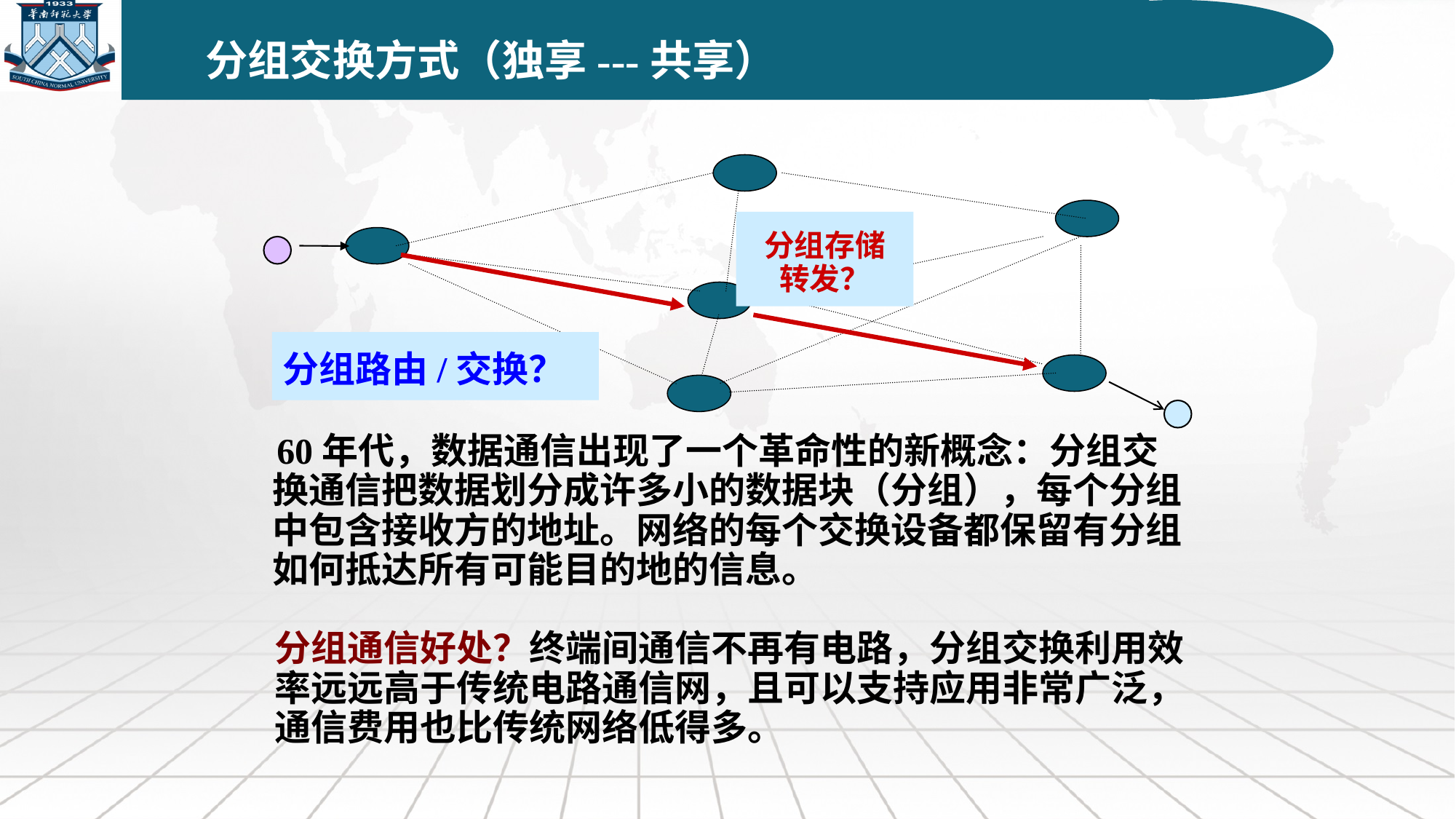

分组交换方式（独享---共享）

分组存储
转发？

分组路由/交换？

     60年代，数据通信出现了一个革命性的新概念：分组交换通信把数据划分成许多小的数据块（分组），每个分组中包含接收方的地址。网络的每个交换设备都保留有分组如何抵达所有可能目的地的信息。
分组通信好处？终端间通信不再有电路，分组交换利用效率远远高于传统电路通信网，且可以支持应用非常广泛，通信费用也比传统网络低得多。